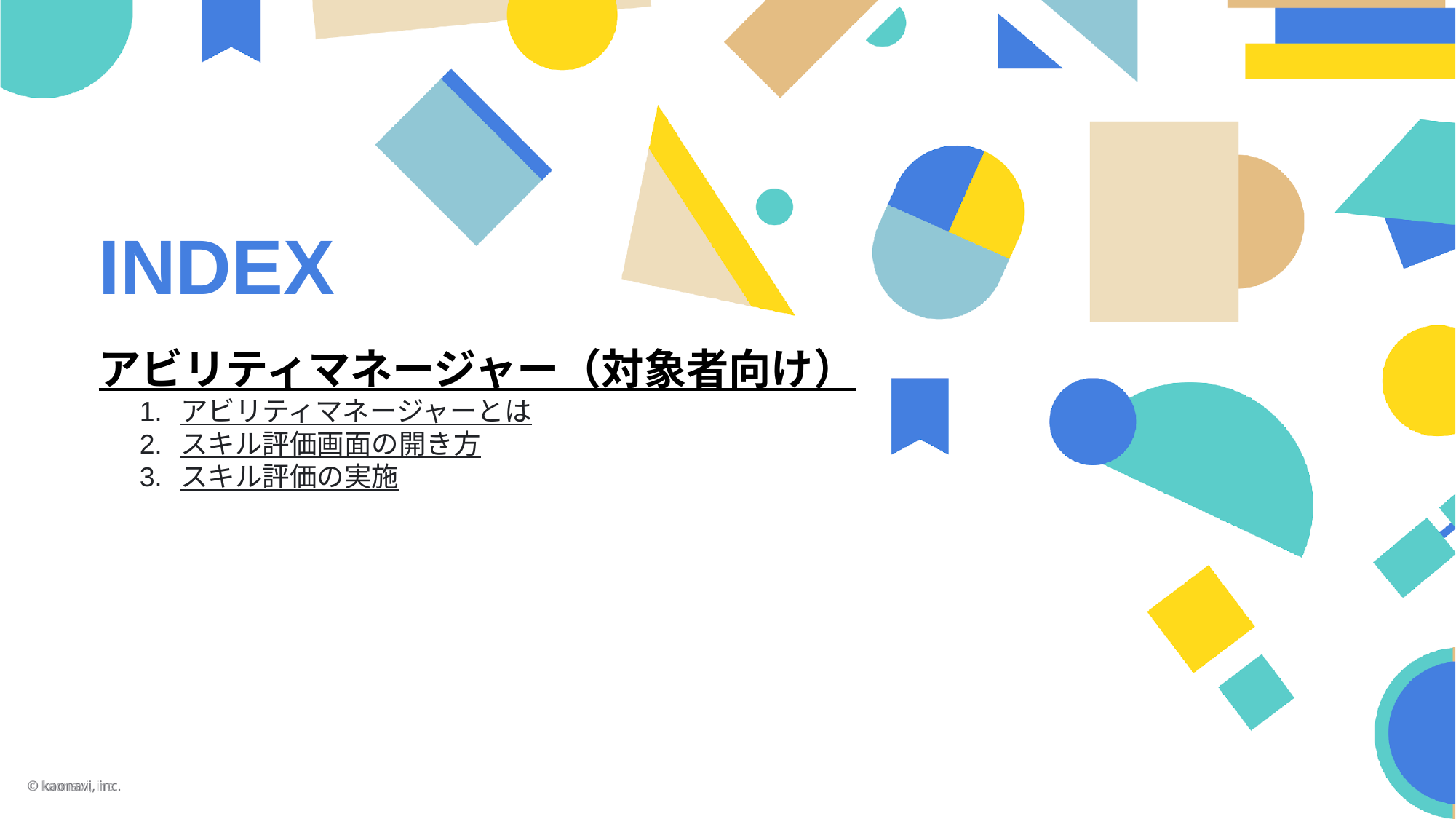

INDEX
アビリティマネージャー（対象者向け）
アビリティマネージャーとは
スキル評価画面の開き方
スキル評価の実施
© kaonavi, inc.